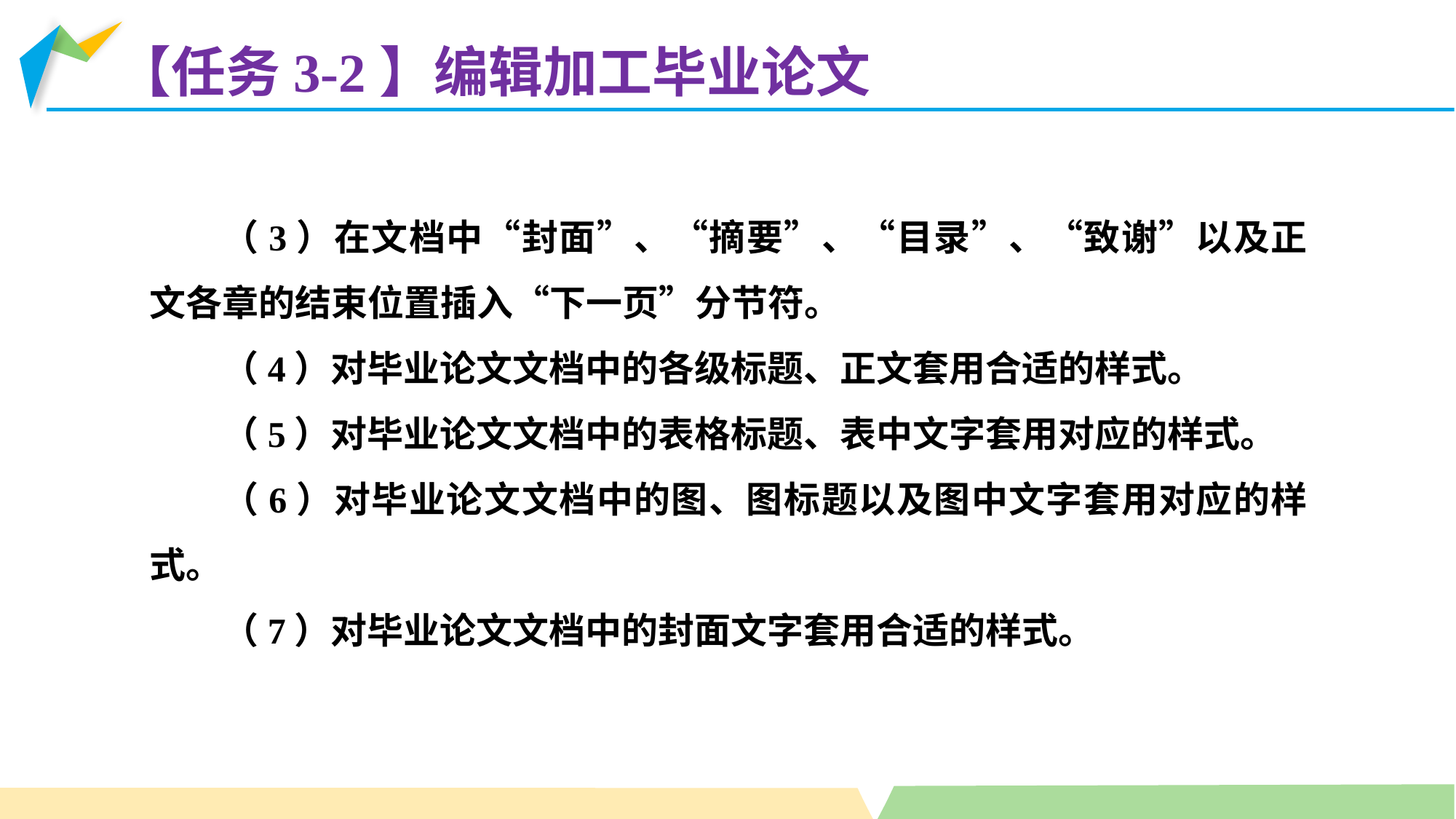

【任务3-2】编辑加工毕业论文
（3）在文档中“封面”、“摘要”、“目录”、“致谢”以及正文各章的结束位置插入“下一页”分节符。
（4）对毕业论文文档中的各级标题、正文套用合适的样式。
（5）对毕业论文文档中的表格标题、表中文字套用对应的样式。
（6）对毕业论文文档中的图、图标题以及图中文字套用对应的样式。
（7）对毕业论文文档中的封面文字套用合适的样式。